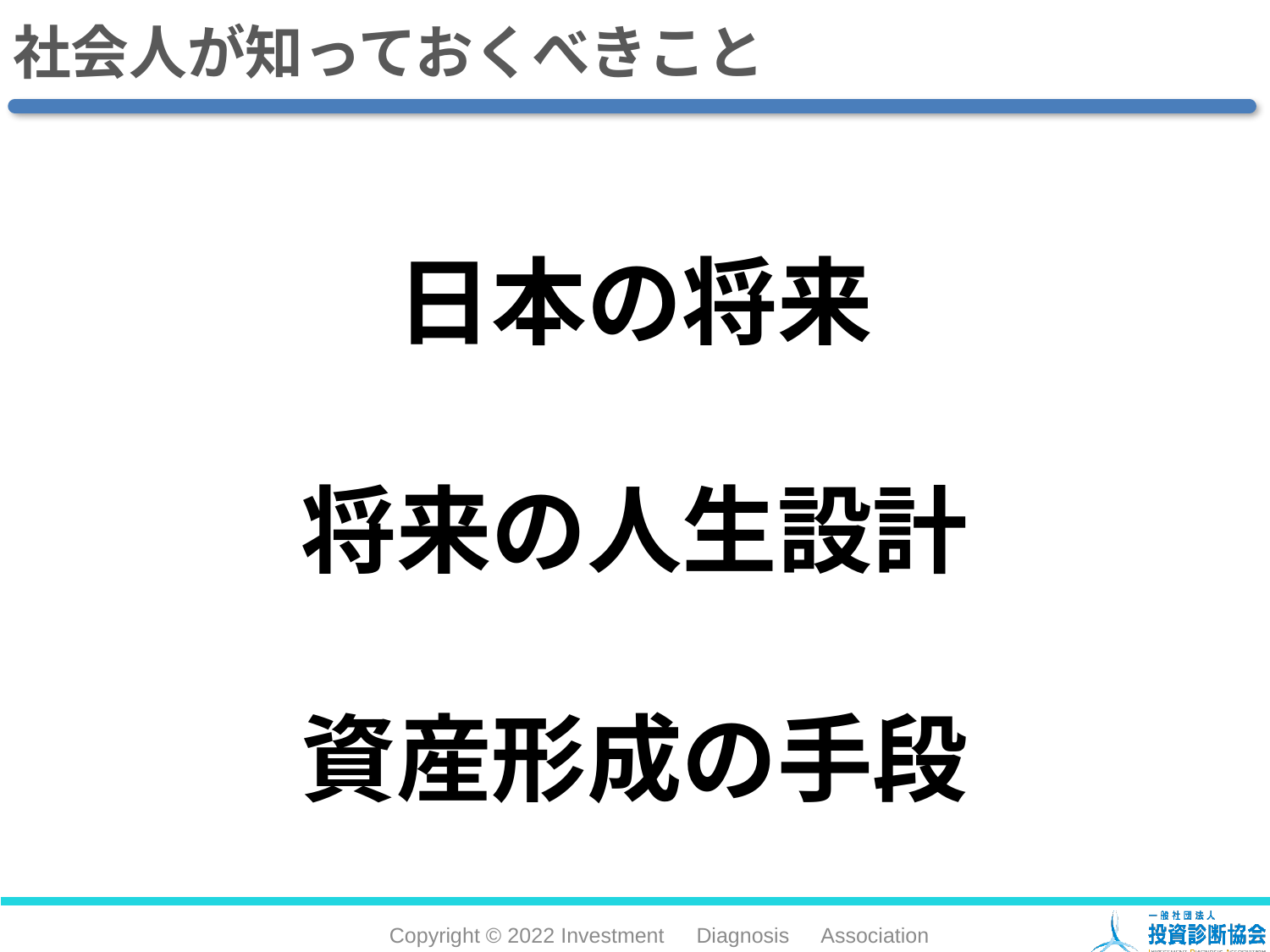

社会人が知っておくべきこと
日本の将来

将来の人生設計

資産形成の手段